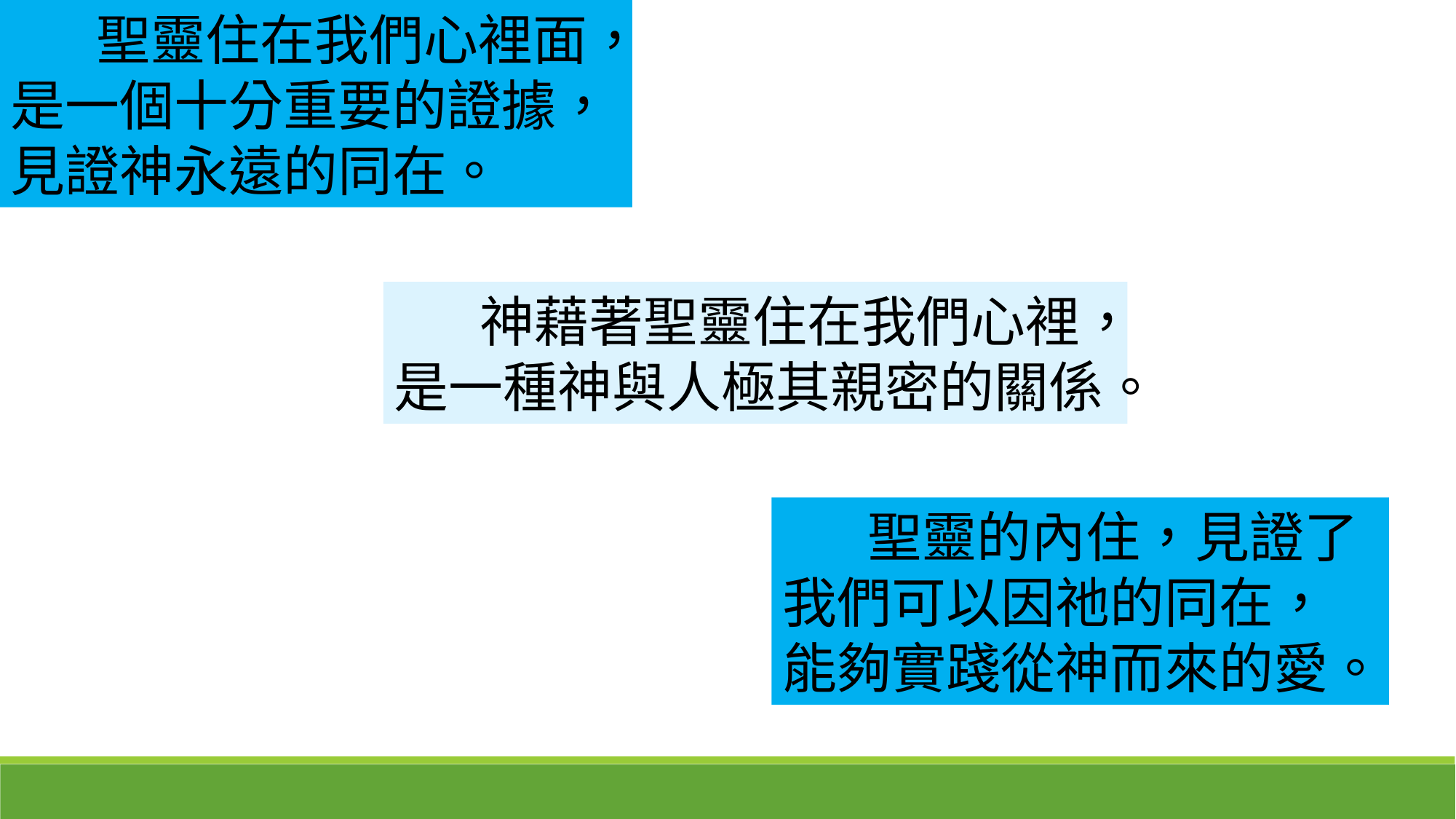

聖靈住在我們心裡面，是一個十分重要的證據，見證神永遠的同在。
神藉著聖靈住在我們心裡，是一種神與人極其親密的關係。
聖靈的內住，見證了我們可以因祂的同在，能夠實踐從神而來的愛。